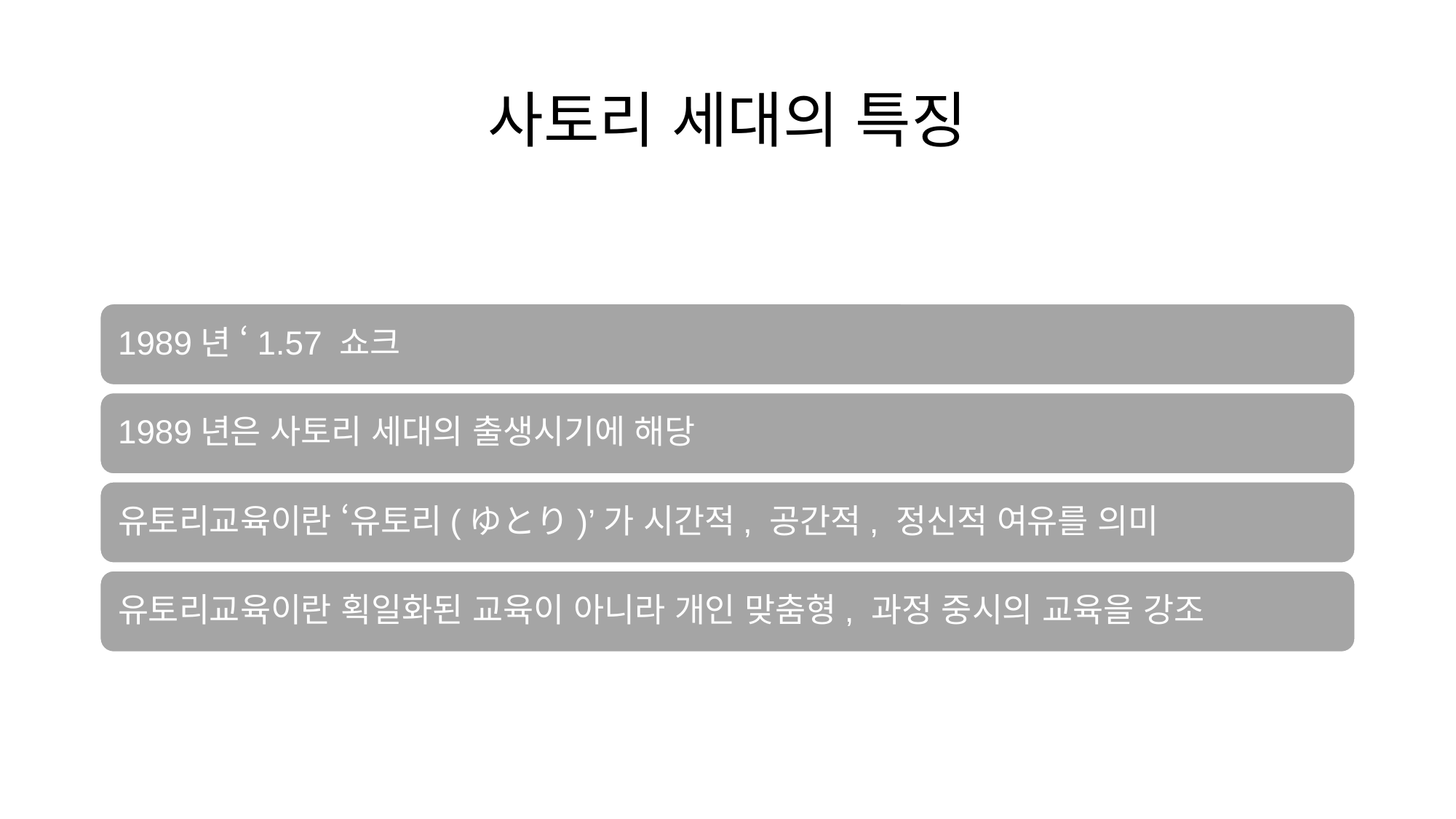

# 사토리 세대의 특징
1989년 ‘1.57 쇼크
1989년은 사토리 세대의 출생시기에 해당
유토리교육이란 ‘유토리(ゆとり)’가 시간적, 공간적, 정신적 여유를 의미
유토리교육이란 획일화된 교육이 아니라 개인 맞춤형, 과정 중시의 교육을 강조